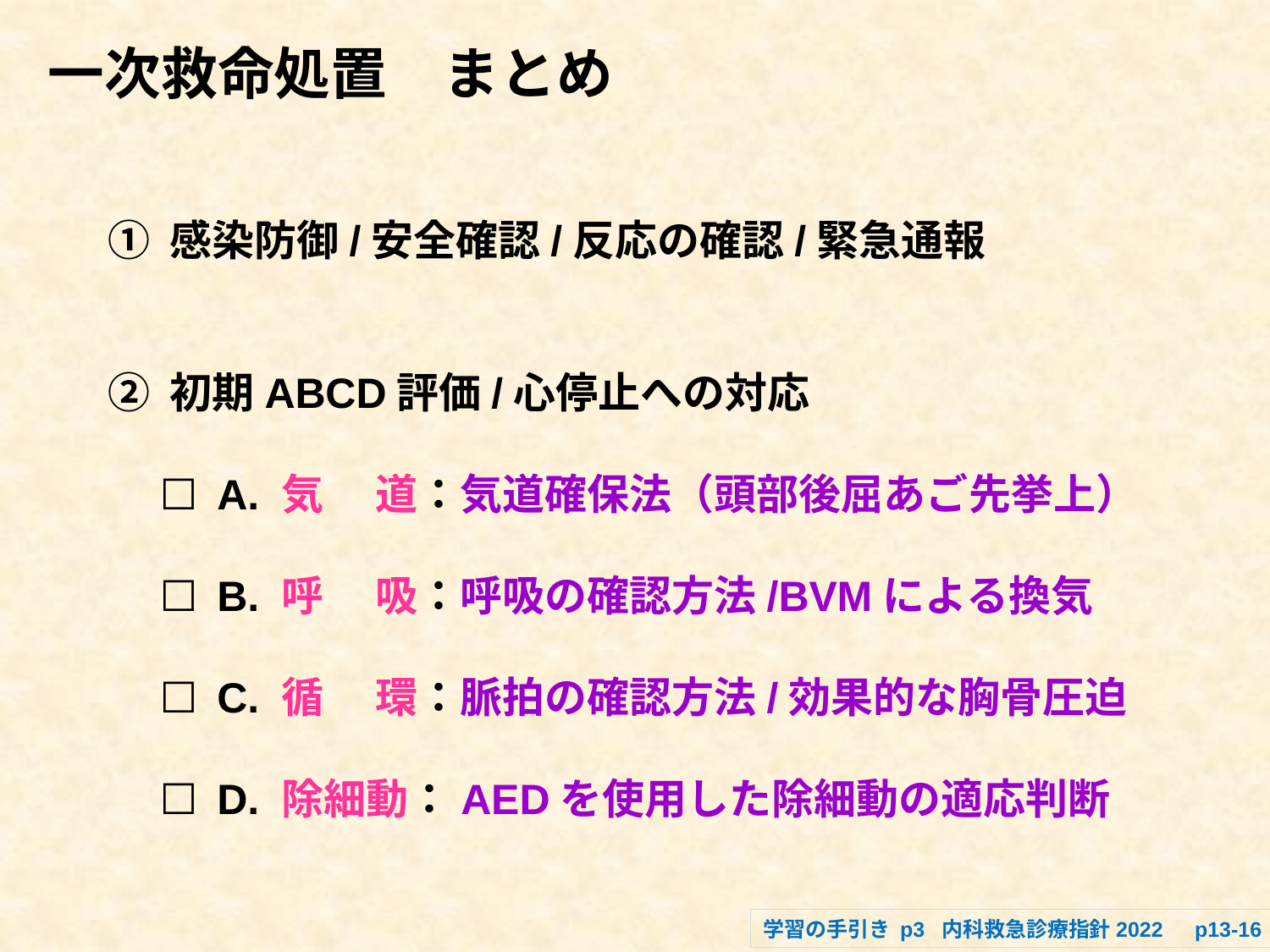

一次救命処置　まとめ
① 感染防御/安全確認/反応の確認/緊急通報

② 初期ABCD評価/心停止への対応

　 ☐ A. 気　 道：気道確保法（頭部後屈あご先挙上）

　 ☐ B. 呼　 吸：呼吸の確認方法/BVMによる換気

　 ☐ C. 循　 環：脈拍の確認方法/効果的な胸骨圧迫

　 ☐ D. 除細動：AEDを使用した除細動の適応判断
学習の手引き p3  内科救急診療指針2022　p13-16